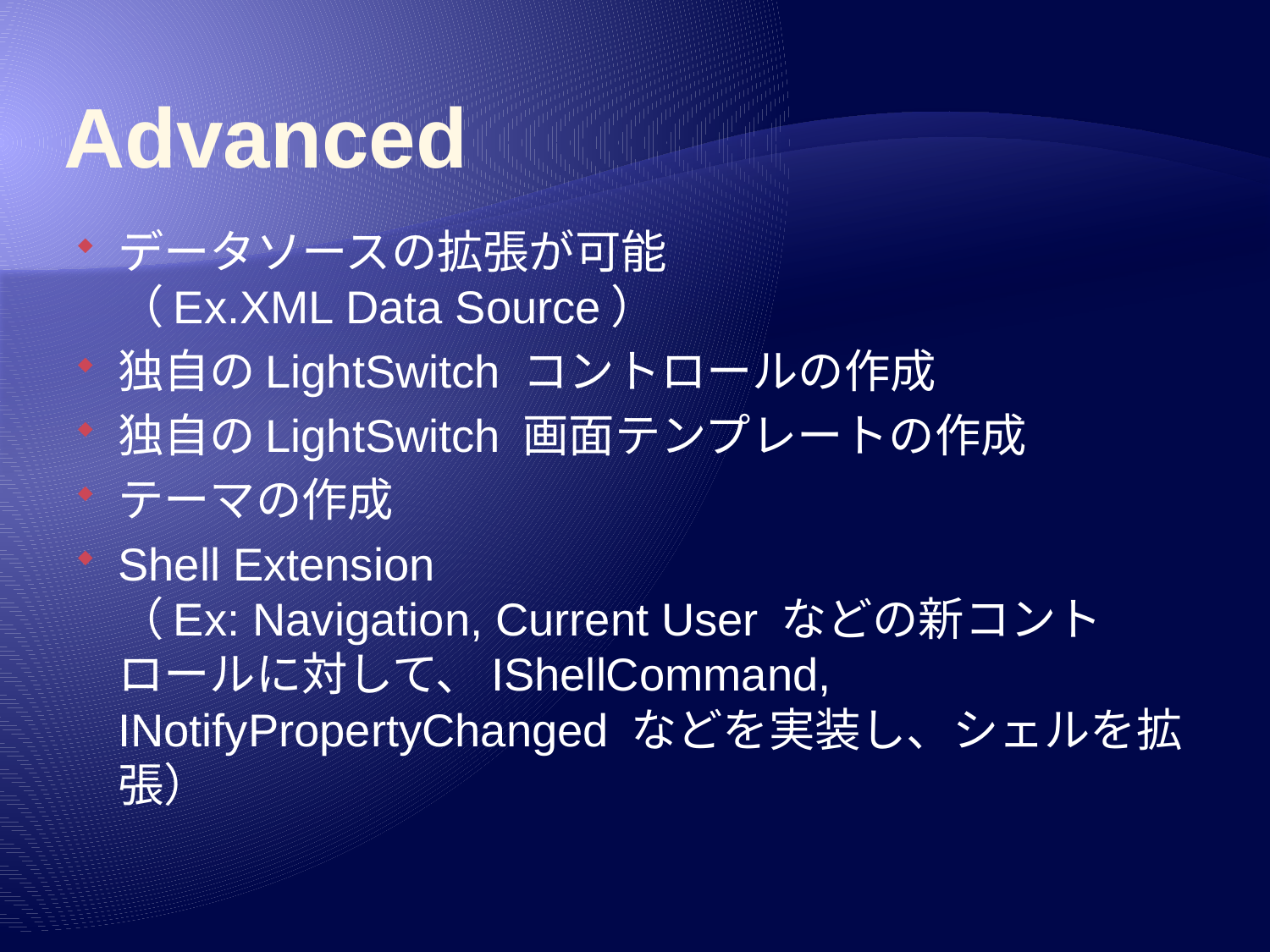

# Advanced
データソースの拡張が可能
（Ex.XML Data Source）
独自のLightSwitch コントロールの作成
独自のLightSwitch 画面テンプレートの作成
テーマの作成
Shell Extension
（Ex: Navigation, Current User などの新コントロールに対して、IShellCommand, INotifyPropertyChanged などを実装し、シェルを拡張）